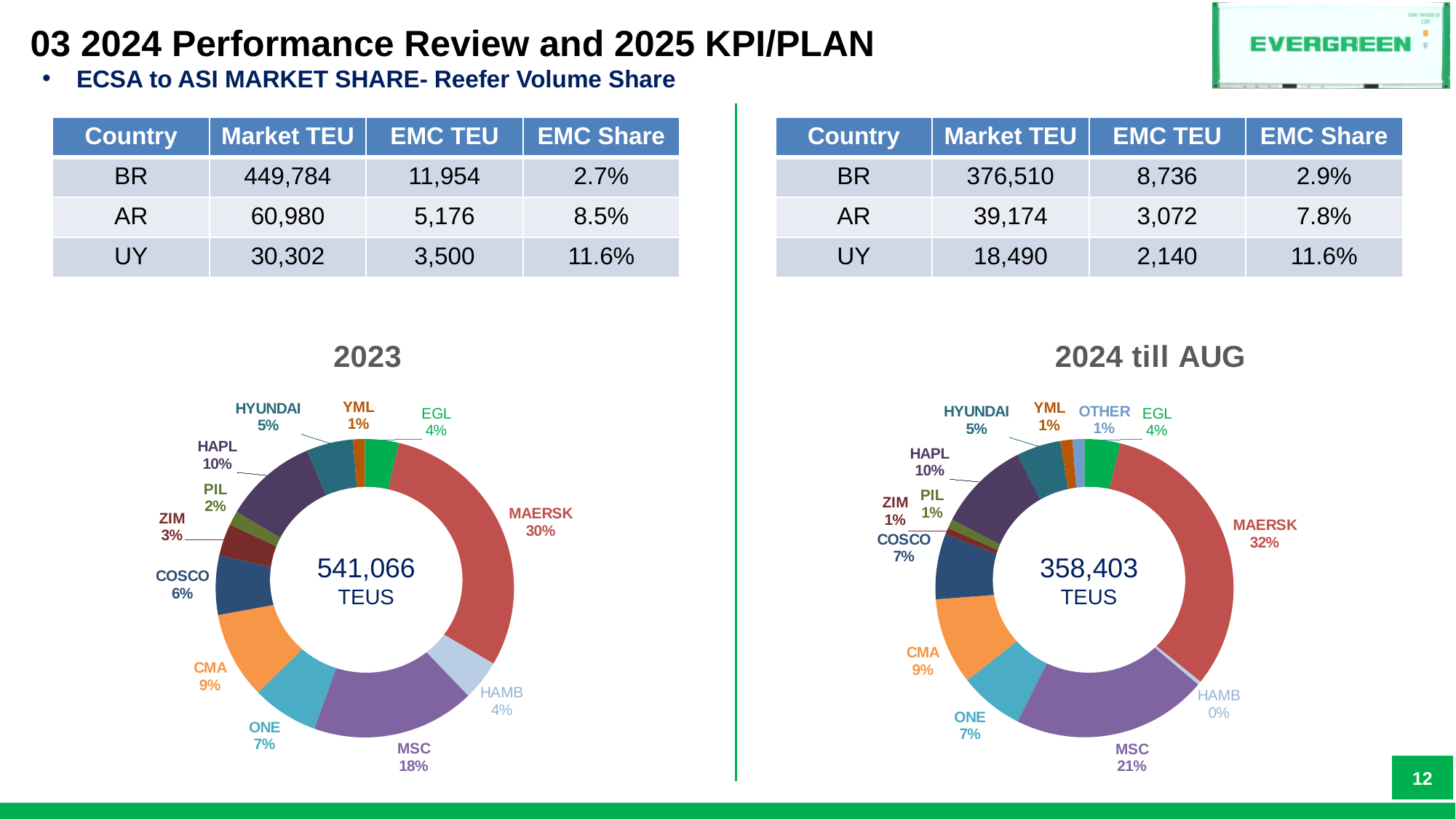

# 03 2024 Performance Review and 2025 KPI/PLAN
ECSA to ASI MARKET SHARE- Reefer Volume Share
| Country | Market TEU | EMC TEU | EMC Share |
| --- | --- | --- | --- |
| BR | 449,784 | 11,954 | 2.7% |
| AR | 60,980 | 5,176 | 8.5% |
| UY | 30,302 | 3,500 | 11.6% |
| Country | Market TEU | EMC TEU | EMC Share |
| --- | --- | --- | --- |
| BR | 376,510 | 8,736 | 2.9% |
| AR | 39,174 | 3,072 | 7.8% |
| UY | 18,490 | 2,140 | 11.6% |

### Chart: 2024 till AUG

| Category | 銷售 |
|---|---|
| EGL | 0.039 |
| MAERSK | 0.319 |
| HAMB | 0.004 |
| MSC | 0.212 |
| ONE | 0.07 |
| CMA | 0.094 |
| COSCO | 0.071 |
| ZIM | 0.007 |
| PIL | 0.01 |
| HAPL | 0.1 |
| HYUNDAI | 0.048 |
| YML | 0.013 |
| OTHER | 0.013 |

### Chart: 2023

| Category | 銷售 |
|---|---|
| EGL | 0.038 |
| MAERSK | 0.306 |
| HAMB | 0.045 |
| MSC | 0.182 |
| ONE | 0.074 |
| CMA | 0.097 |
| COSCO | 0.066 |
| ZIM | 0.0359 |
| PIL | 0.016 |
| HAPL | 0.104 |
| HYUNDAI | 0.052 |
| YML | 0.013 |
541,066
TEUS
358,403
TEUS
12